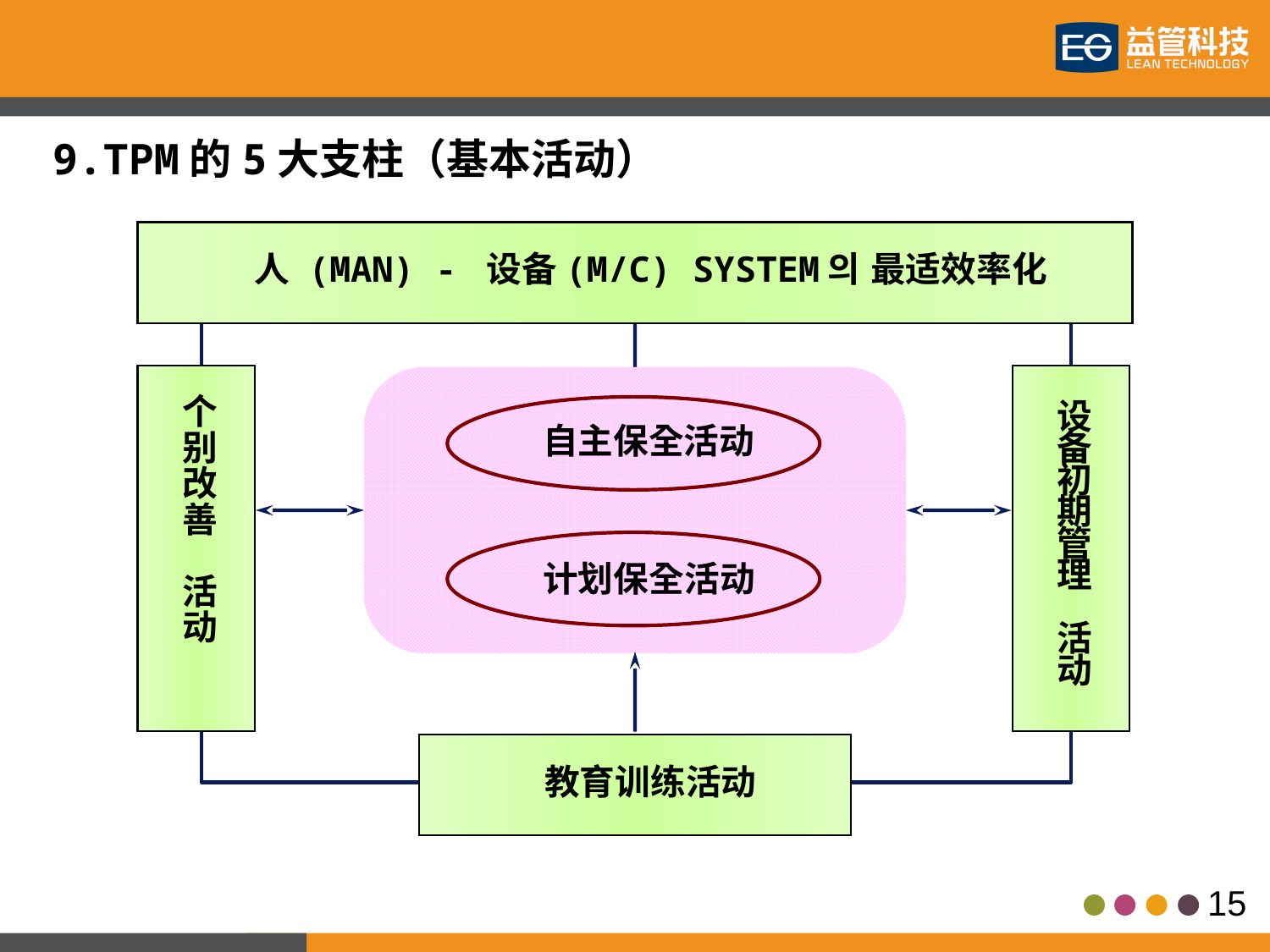

9.TPM的5大支柱（基本活动）

人 (MAN) - 设备(M/C) SYSTEM의 最适效率化

个
别
改
善

活
动

设
备
初
期
管
理

活
动
自主保全活动

计划保全活动

教育训练活动